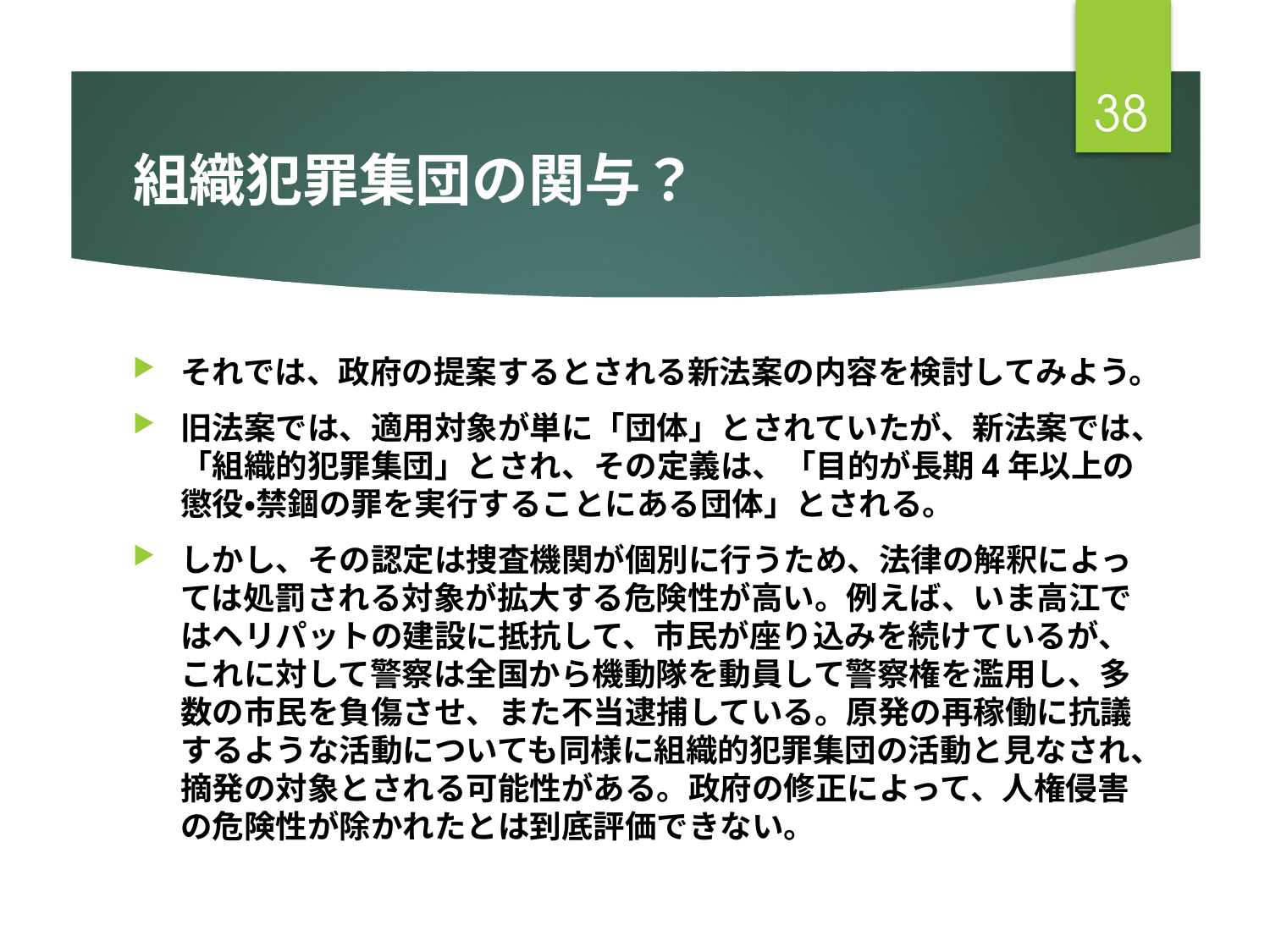

38
# 組織犯罪集団の関与？
それでは、政府の提案するとされる新法案の内容を検討してみよう。
旧法案では、適用対象が単に「団体」とされていたが、新法案では、「組織的犯罪集団」とされ、その定義は、「目的が長期4年以上の懲役・禁錮の罪を実行することにある団体」とされる。
しかし、その認定は捜査機関が個別に行うため、法律の解釈によっては処罰される対象が拡大する危険性が高い。例えば、いま高江ではヘリパットの建設に抵抗して、市民が座り込みを続けているが、これに対して警察は全国から機動隊を動員して警察権を濫用し、多数の市民を負傷させ、また不当逮捕している。原発の再稼働に抗議するような活動についても同様に組織的犯罪集団の活動と見なされ、摘発の対象とされる可能性がある。政府の修正によって、人権侵害の危険性が除かれたとは到底評価できない。